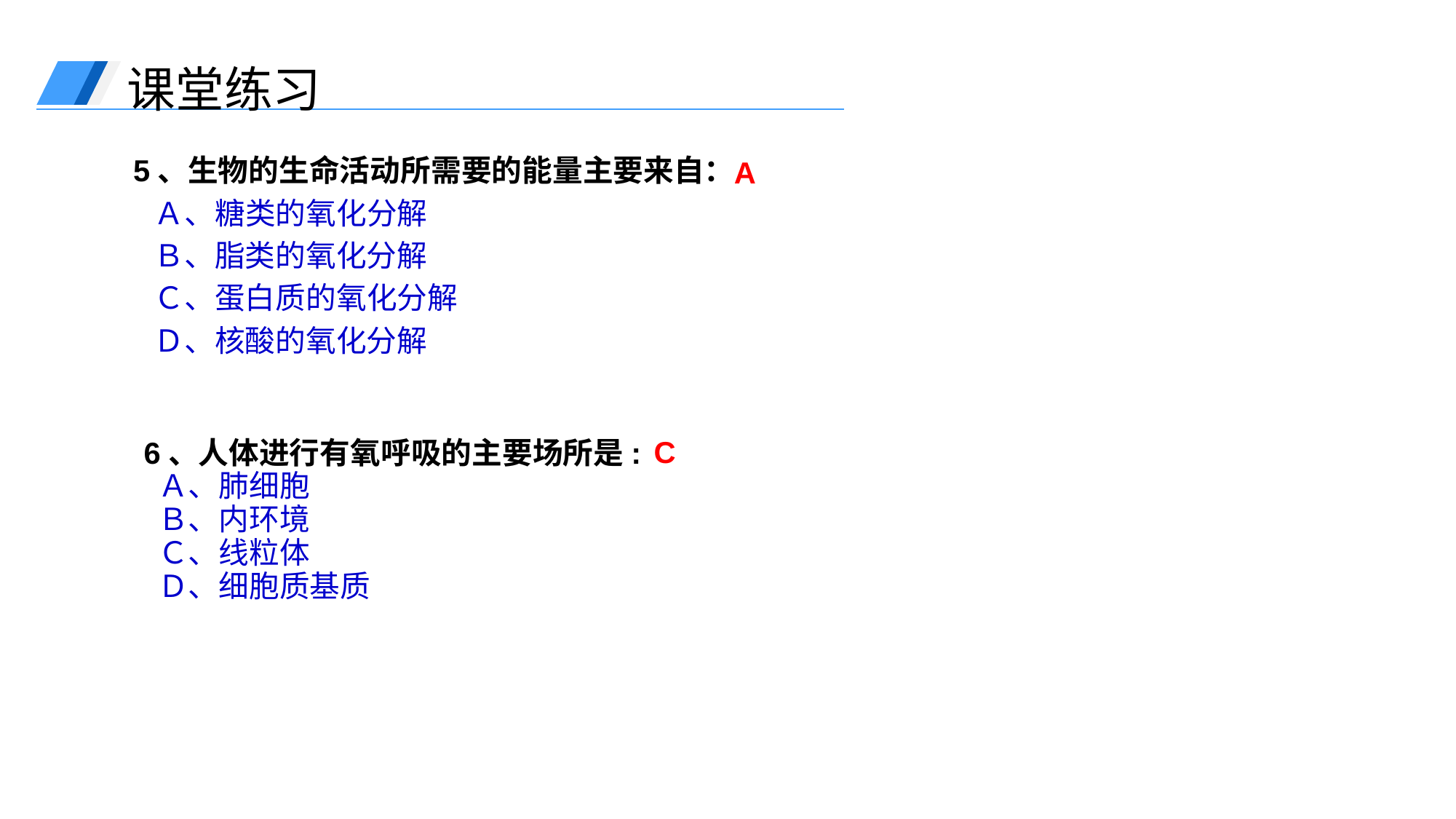

课堂练习

A
5、生物的生命活动所需要的能量主要来自：
  Ａ、糖类的氧化分解
  Ｂ、脂类的氧化分解
  Ｃ、蛋白质的氧化分解
  Ｄ、核酸的氧化分解
C
6、人体进行有氧呼吸的主要场所是:
 Ａ、肺细胞
 Ｂ、内环境
 Ｃ、线粒体
 Ｄ、细胞质基质